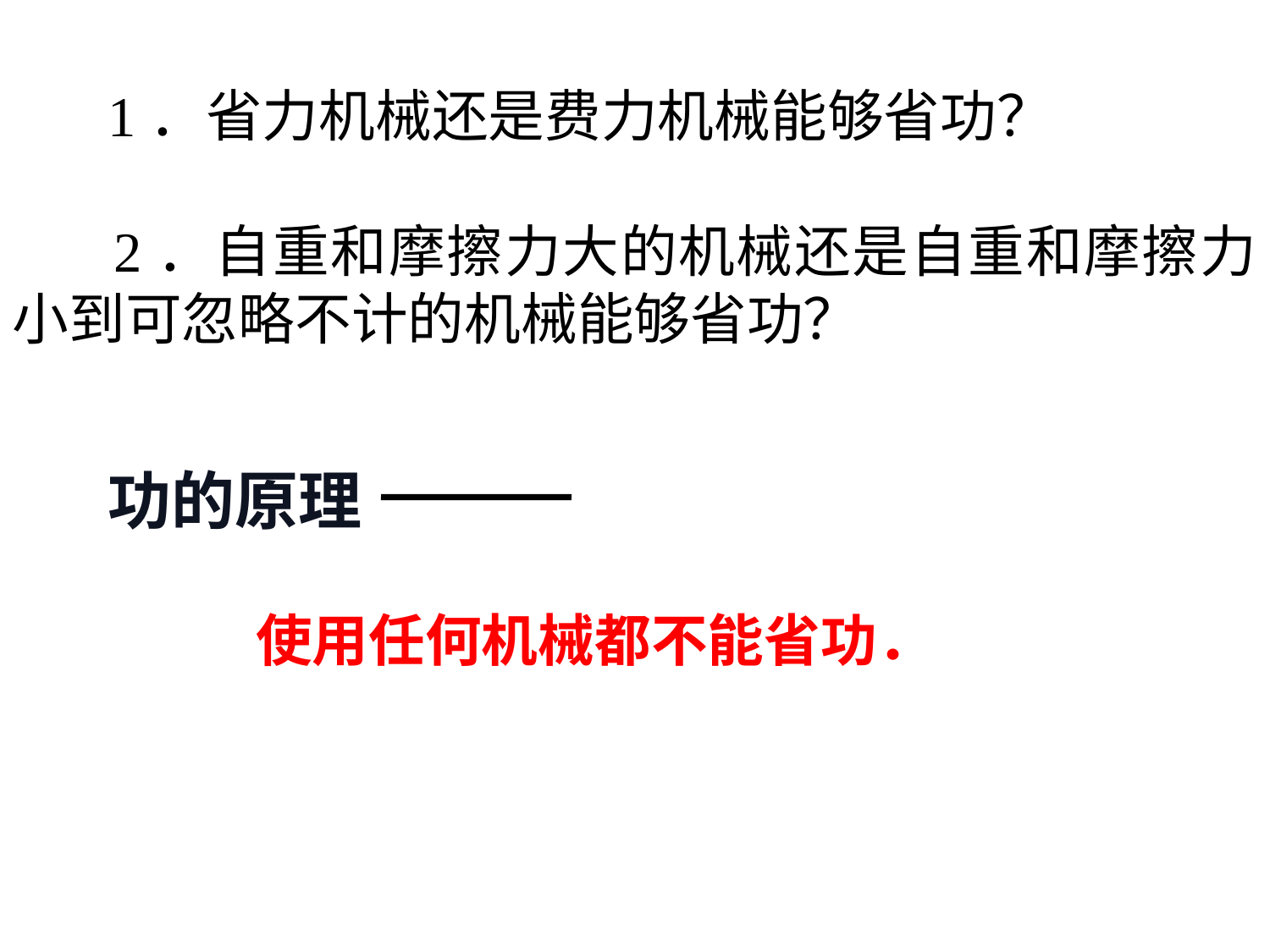

1．省力机械还是费力机械能够省功？

    2．自重和摩擦力大的机械还是自重和摩擦力小到可忽略不计的机械能够省功？
功的原理

使用任何机械都不能省功．